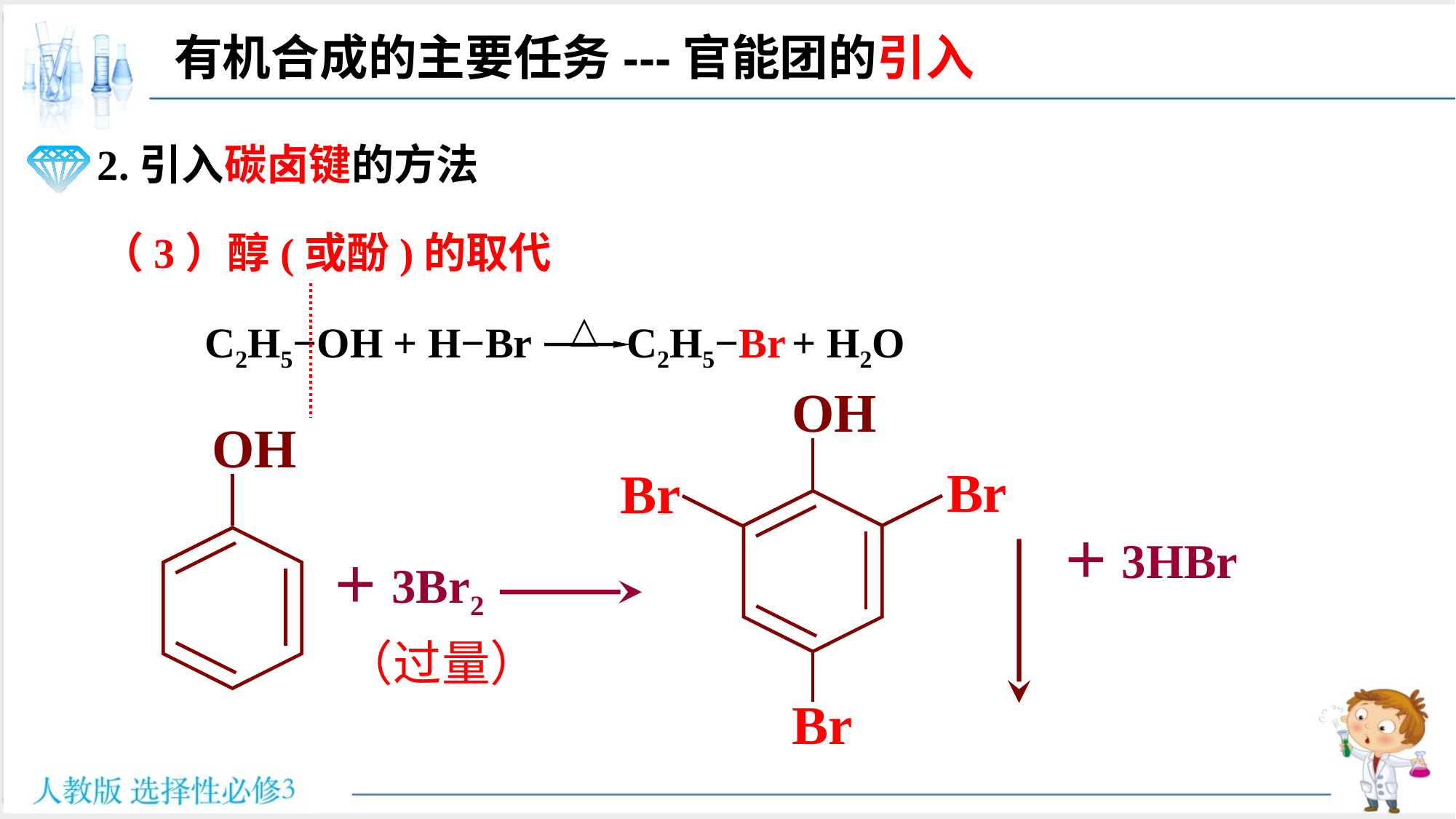

有机合成的主要任务---官能团的引入
2.引入碳卤键的方法

（3）醇(或酚)的取代
△

C2H5−OH + H−Br         C2H5−Br + H2O
OH
Br
Br

Br
OH

＋3HBr

＋3Br2

（过量）